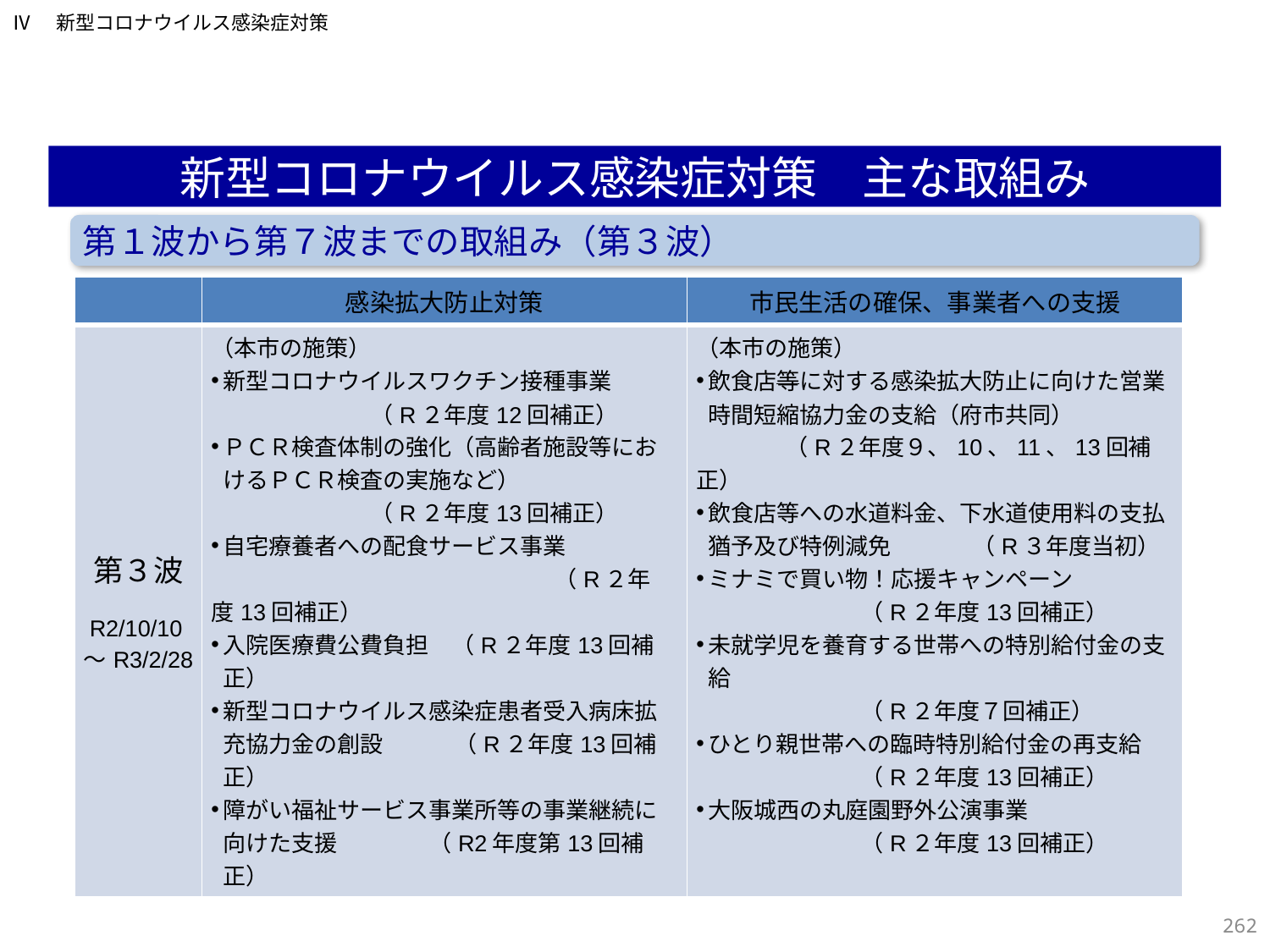

Ⅳ　新型コロナウイルス感染症対策
新型コロナウイルス感染症対策　主な取組み
第１波から第７波までの取組み（第３波）
|  | 感染拡大防止対策 | 市民生活の確保、事業者への支援 |
| --- | --- | --- |
| 第３波 R2/10/10～R3/2/28 | （本市の施策） 新型コロナウイルスワクチン接種事業 （R２年度12回補正） ＰＣＲ検査体制の強化（高齢者施設等におけるＰＣＲ検査の実施など） （R２年度13回補正） 自宅療養者への配食サービス事業 　　　　　　　　　　　　　　　（R２年度13回補正） 入院医療費公費負担　（R２年度13回補正） 新型コロナウイルス感染症患者受入病床拡充協力金の創設 （R２年度13回補正） 障がい福祉サービス事業所等の事業継続に向けた支援 （R2年度第13回補正） | （本市の施策） 飲食店等に対する感染拡大防止に向けた営業時間短縮協力金の支給（府市共同） 　 （R２年度９、10、11、13回補正） 飲食店等への水道料金、下水道使用料の支払猶予及び特例減免 （R３年度当初） ミナミで買い物！応援キャンペーン （R２年度13回補正） 未就学児を養育する世帯への特別給付金の支給 （R２年度７回補正） ひとり親世帯への臨時特別給付金の再支給 （R２年度13回補正） 大阪城西の丸庭園野外公演事業 （R２年度13回補正） |
262